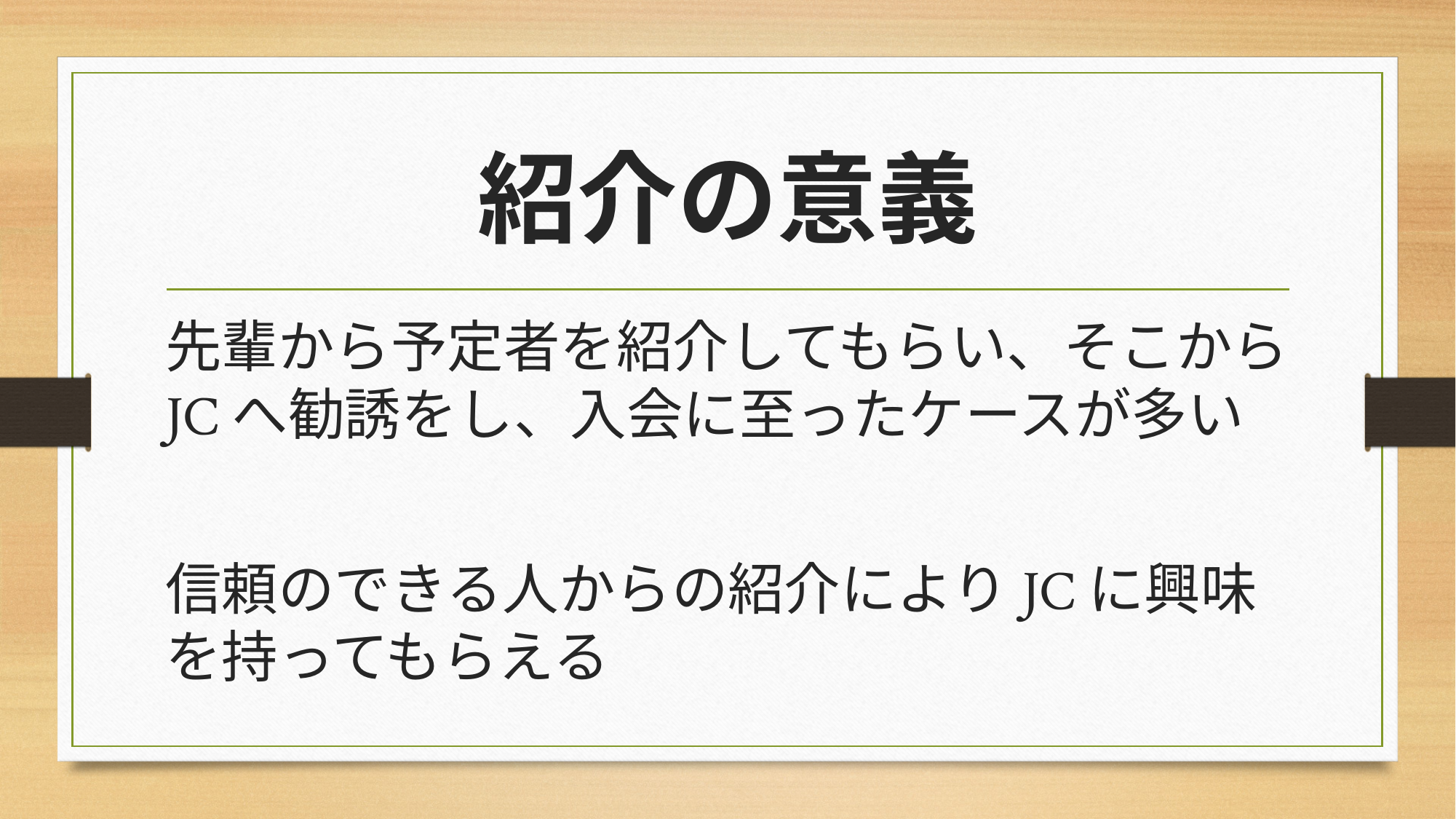

# 紹介の意義
先輩から予定者を紹介してもらい、そこからJCへ勧誘をし、入会に至ったケースが多い

信頼のできる人からの紹介によりJCに興味を持ってもらえる